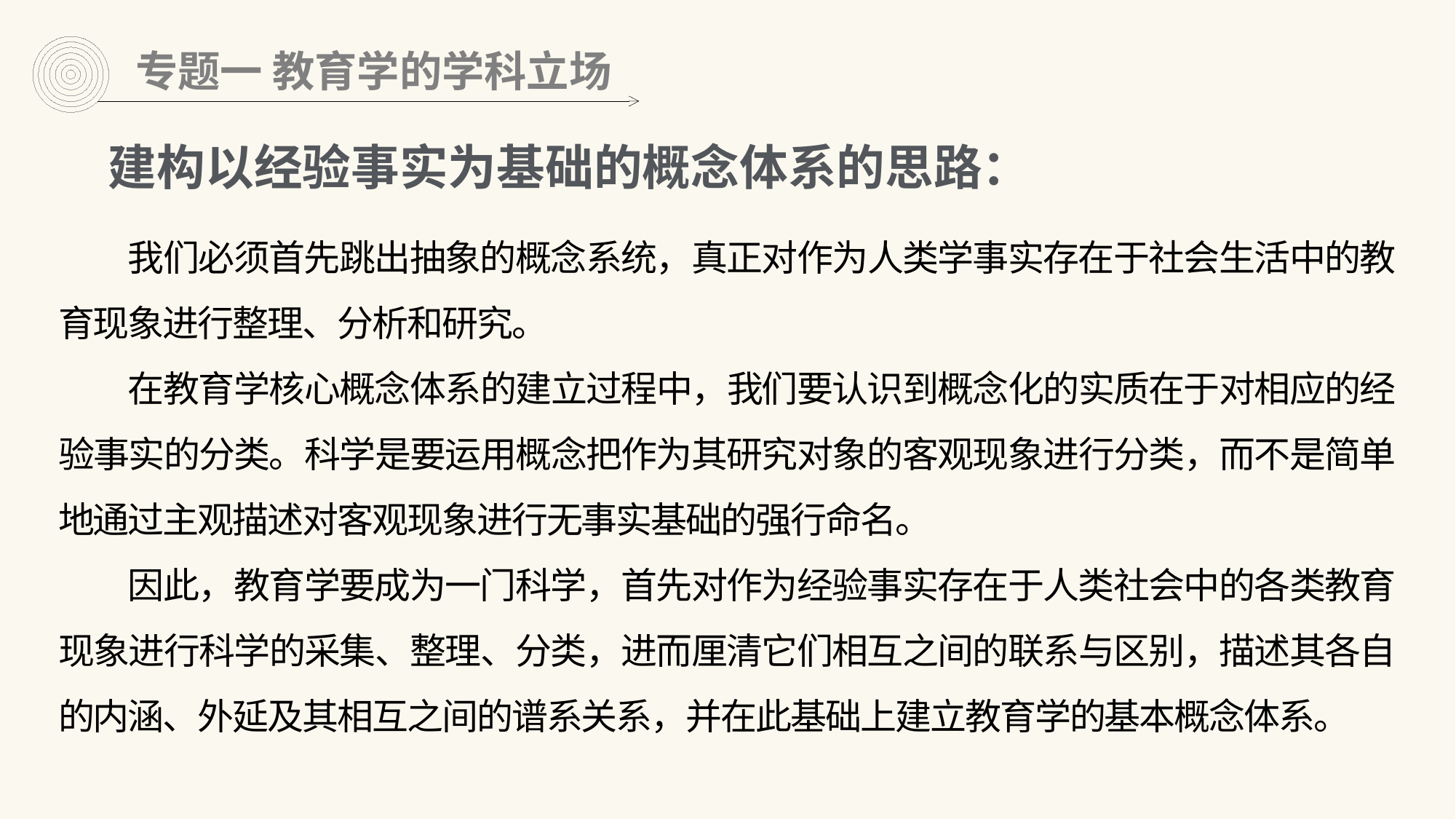

专题一 教育学的学科立场
建构以经验事实为基础的概念体系的思路：
我们必须首先跳出抽象的概念系统，真正对作为人类学事实存在于社会生活中的教育现象进行整理、分析和研究。
在教育学核心概念体系的建立过程中，我们要认识到概念化的实质在于对相应的经验事实的分类。科学是要运用概念把作为其研究对象的客观现象进行分类，而不是简单地通过主观描述对客观现象进行无事实基础的强行命名。
因此，教育学要成为一门科学，首先对作为经验事实存在于人类社会中的各类教育现象进行科学的采集、整理、分类，进而厘清它们相互之间的联系与区别，描述其各自的内涵、外延及其相互之间的谱系关系，并在此基础上建立教育学的基本概念体系。